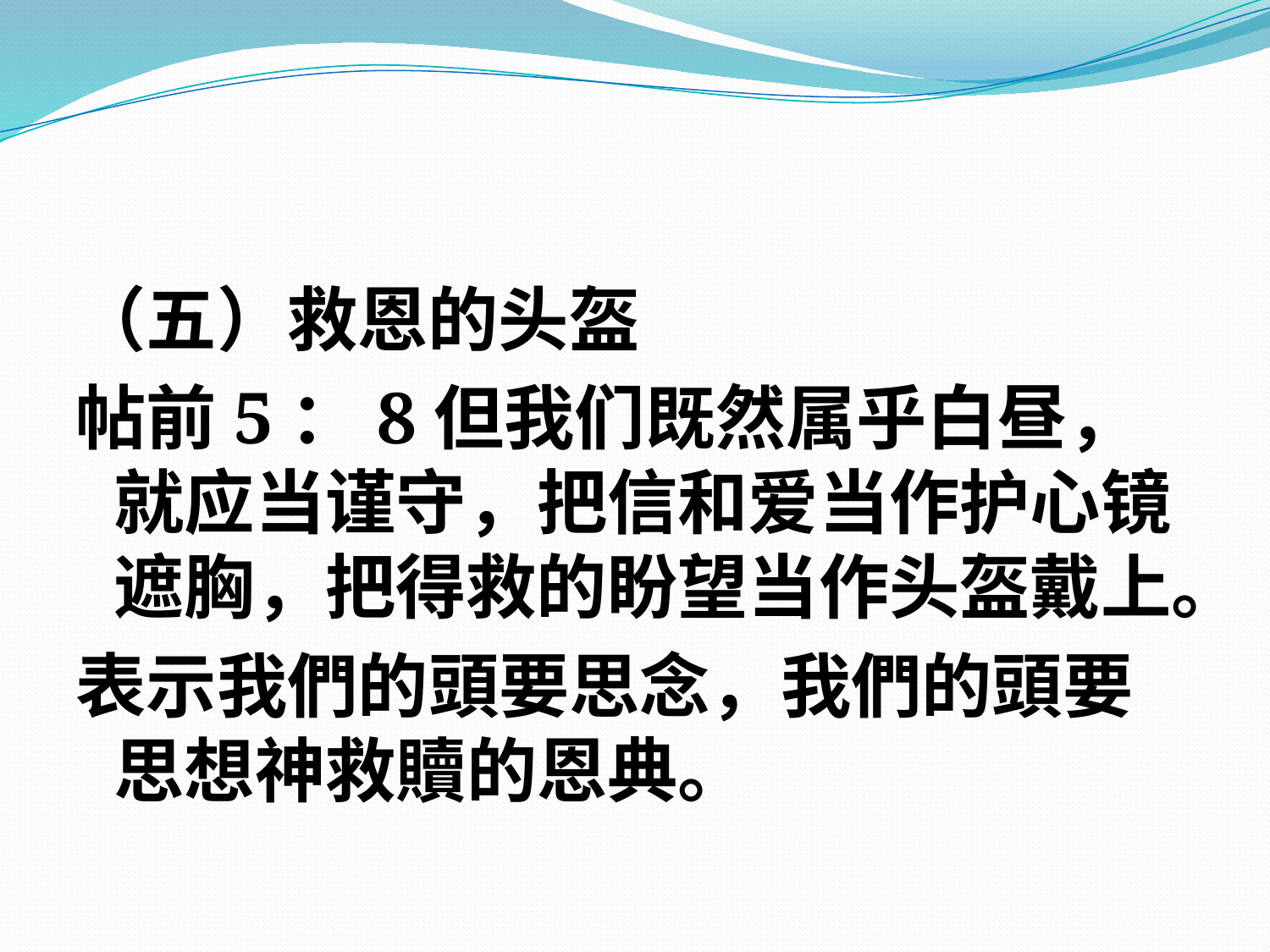

#
（五）救恩的头盔
帖前5：8但我们既然属乎白昼，就应当谨守，把信和爱当作护心镜遮胸，把得救的盼望当作头盔戴上。
表示我們的頭要思念，我們的頭要思想神救贖的恩典。